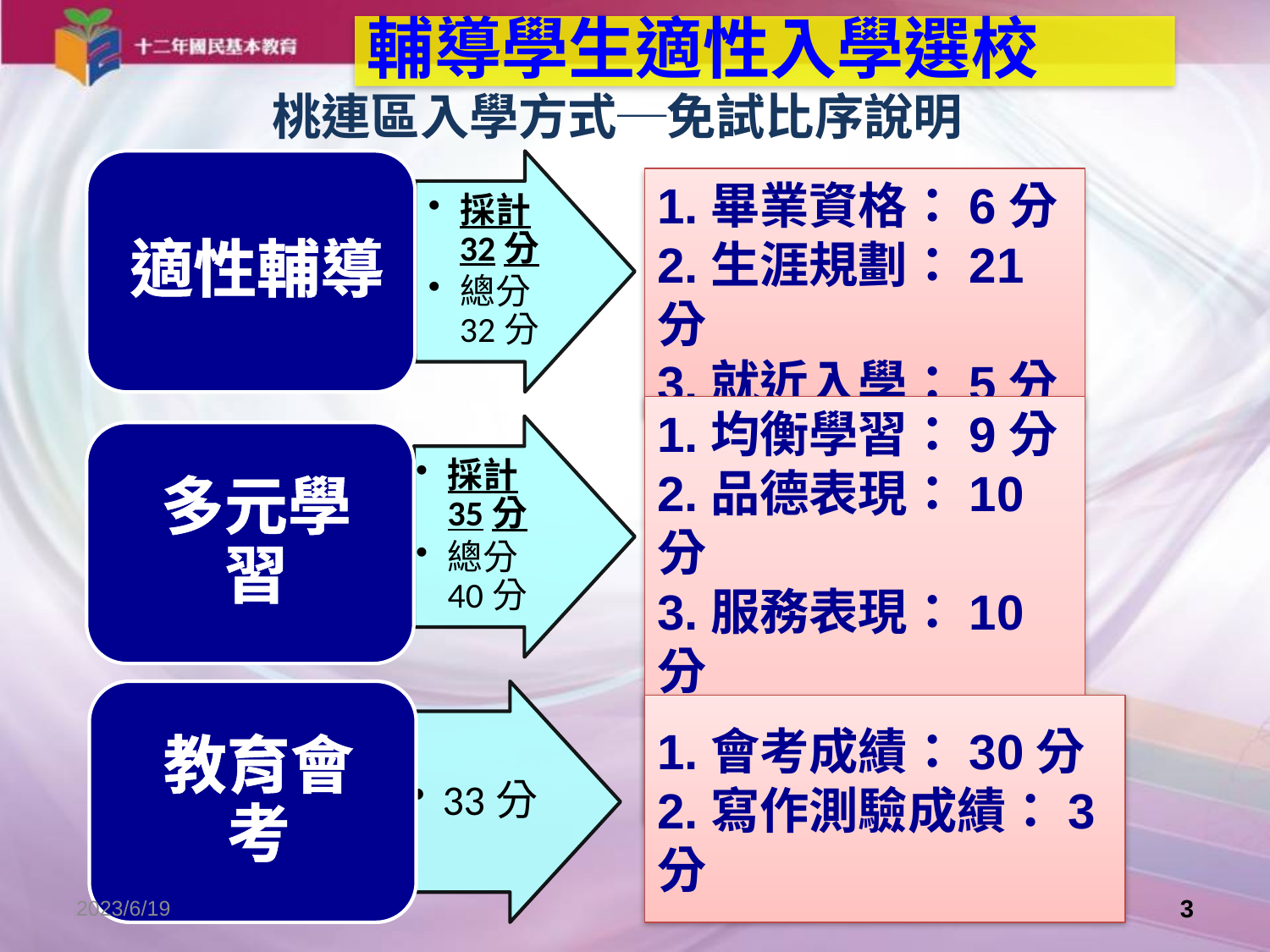

輔導學生適性入學選校
桃連區入學方式─免試比序說明
採計32分
總分32分
適性輔導
採計35分
總分40分
多元學習
33分
教育會考
1.畢業資格：6分
2.生涯規劃：21分
3.就近入學：5分
1.均衡學習：9分
2.品德表現：10分
3.服務表現：10分
4.才藝表現：5分
5.體適能：6分
1.會考成績：30分
2.寫作測驗成績：3分
2023/6/19
3
3